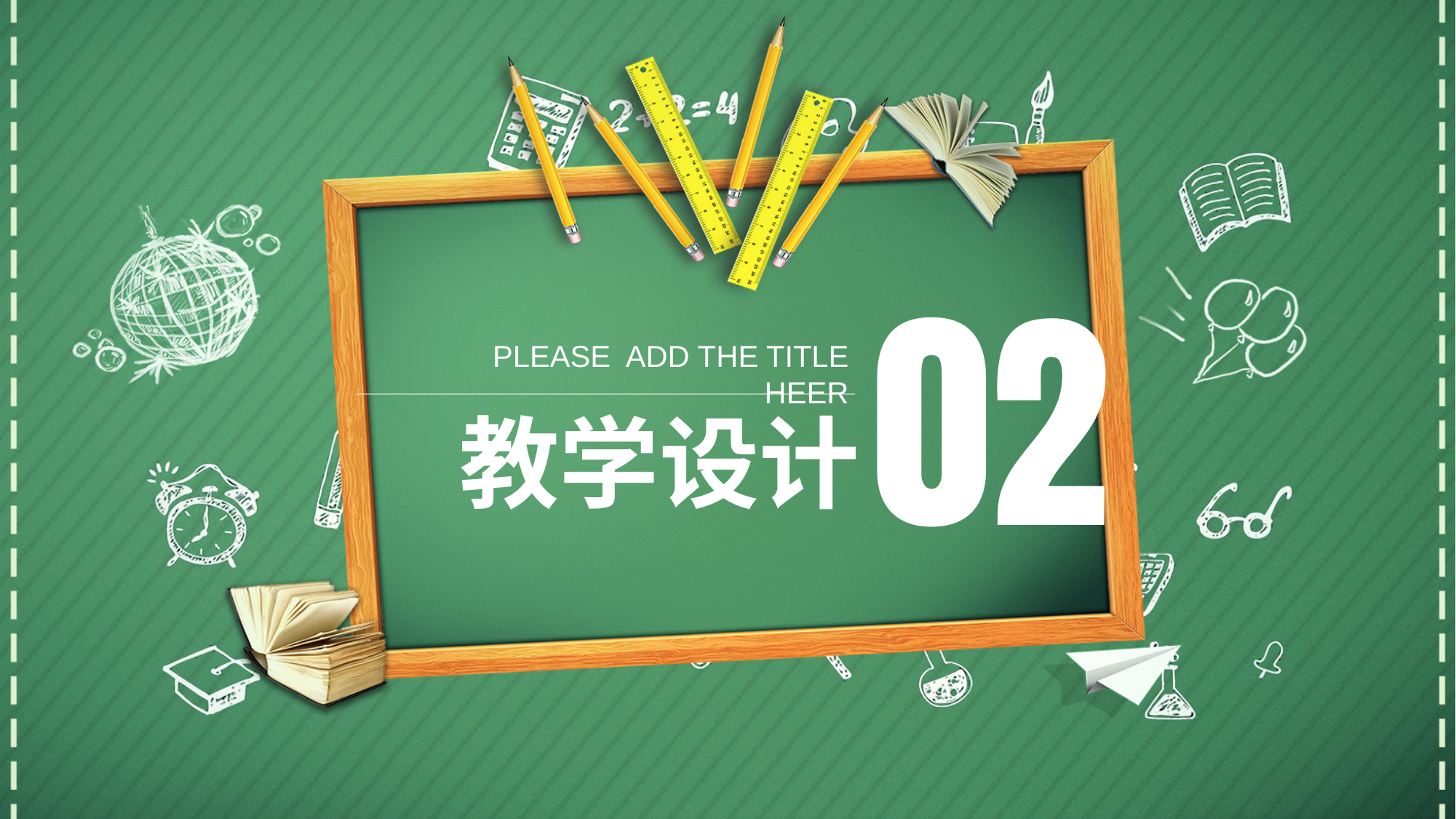

02
PLEASE  ADD THE TITLE HEER

教学设计